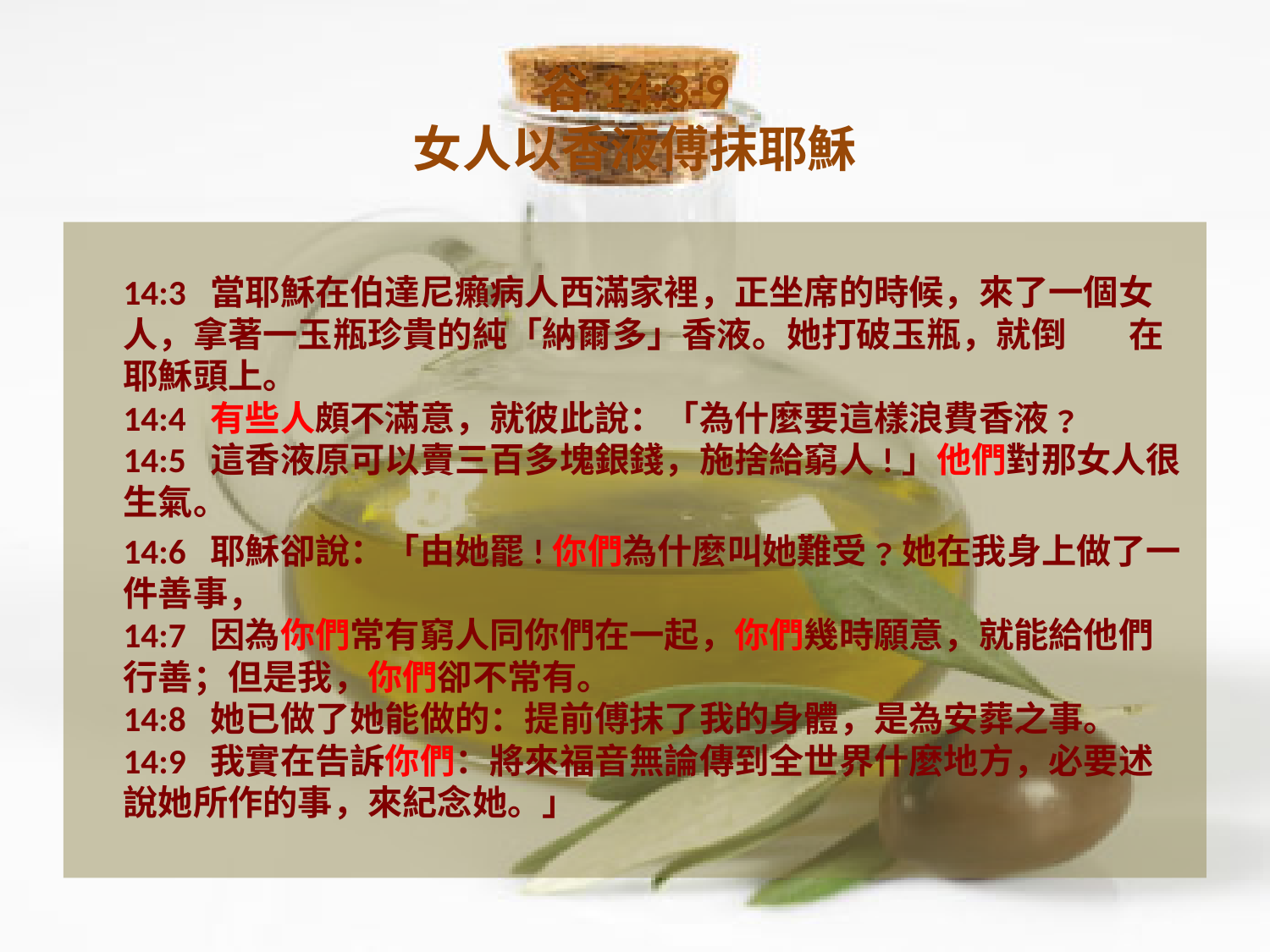

# 谷14:3-9 女人以香液傅抹耶穌

　
14:3  當耶穌在伯達尼癩病人西滿家裡，正坐席的時候，來了一個女	人，拿著一玉瓶珍貴的純「納爾多」香液。她打破玉瓶，就倒	在耶穌頭上。
14:4  有些人頗不滿意，就彼此說：「為什麼要這樣浪費香液﹖
14:5  這香液原可以賣三百多塊銀錢，施捨給窮人!」他們對那女人很	生氣。
	14:6  耶穌卻說：「由她罷!你們為什麼叫她難受﹖她在我身上做了一	件善事，
14:7  因為你們常有窮人同你們在一起，你們幾時願意，就能給他們	行善；但是我，你們卻不常有。
14:8  她已做了她能做的：提前傅抹了我的身體，是為安葬之事。
14:9  我實在告訴你們：將來福音無論傳到全世界什麼地方，必要述	說她所作的事，來紀念她。」